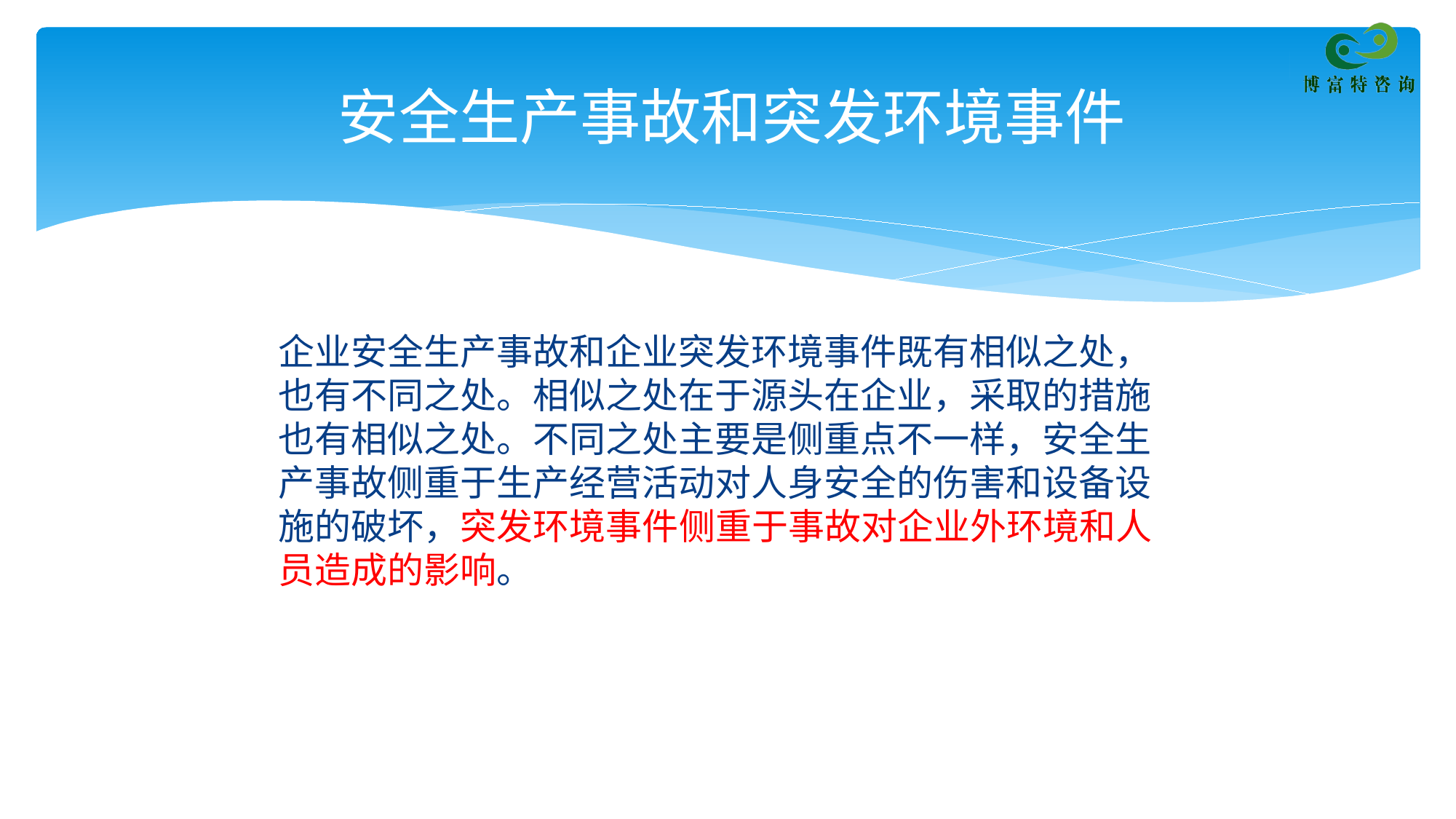

# 安全生产事故和突发环境事件
企业安全生产事故和企业突发环境事件既有相似之处，也有不同之处。相似之处在于源头在企业，采取的措施也有相似之处。不同之处主要是侧重点不一样，安全生产事故侧重于生产经营活动对人身安全的伤害和设备设施的破坏，突发环境事件侧重于事故对企业外环境和人员造成的影响。